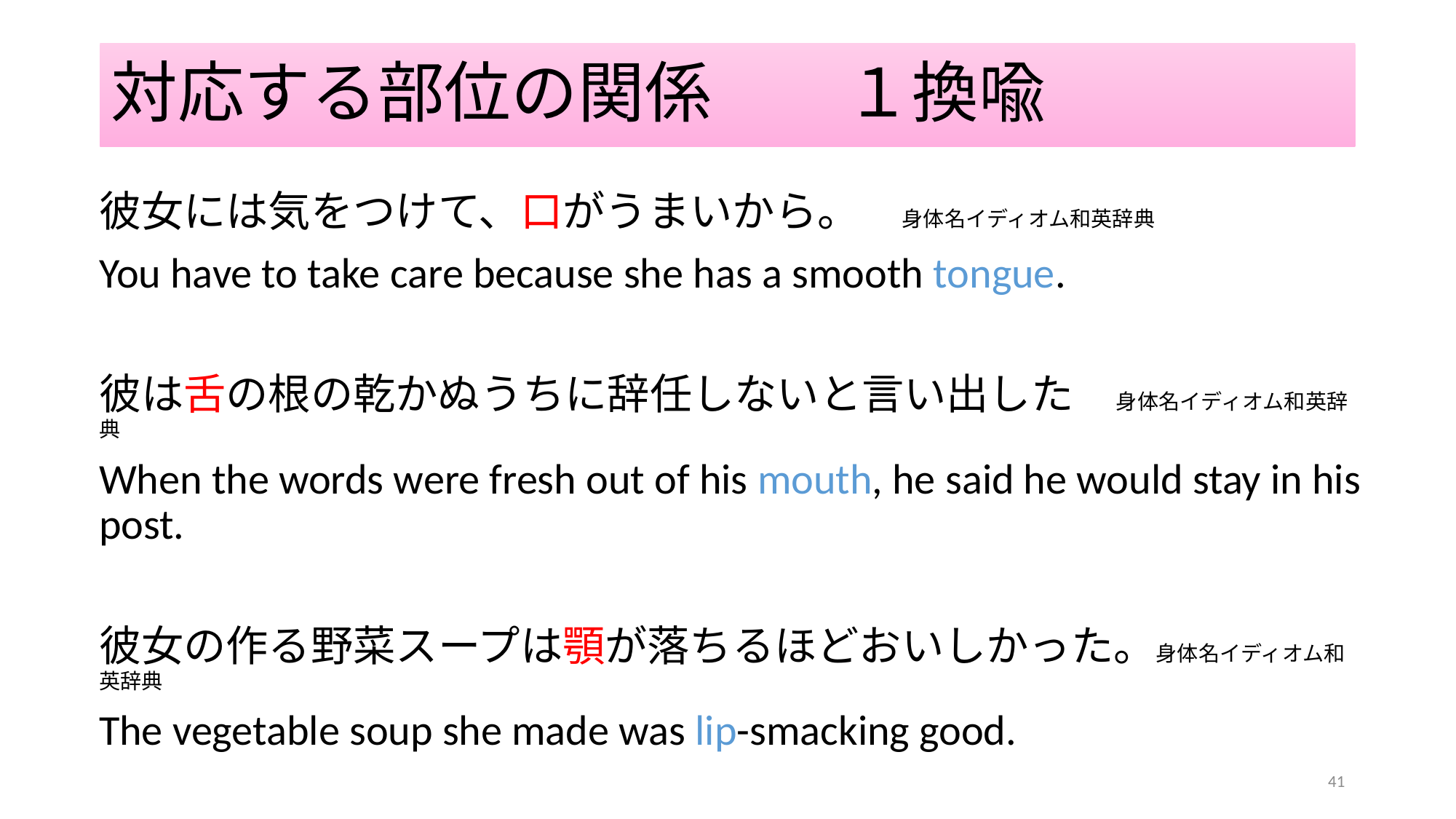

# 対応する部位の関係　　１換喩
彼女には気をつけて、口がうまいから。　身体名イディオム和英辞典
You have to take care because she has a smooth tongue.

彼は舌の根の乾かぬうちに辞任しないと言い出した　身体名イディオム和英辞典
When the words were fresh out of his mouth, he said he would stay in his post.

彼女の作る野菜スープは顎が落ちるほどおいしかった。身体名イディオム和英辞典
The vegetable soup she made was lip-smacking good.
41